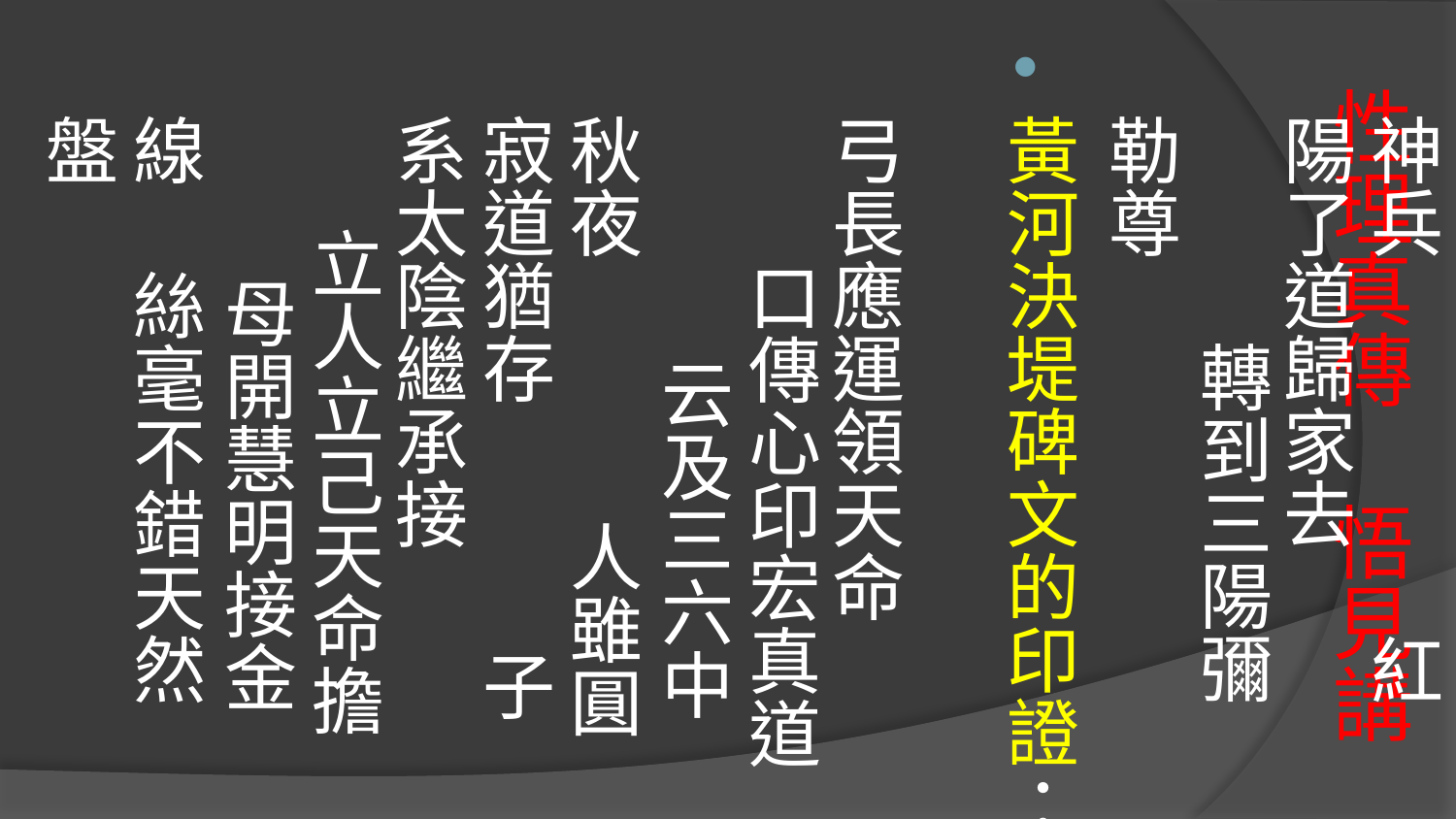

彌勒眞經的印證︰
天真收圓掛聖號                            等待時至點神兵                       紅陽了道歸家去                            轉到三陽彌勒尊
黃河決堤碑文的印證：
弓長應運領天命                   口傳心印宏真道                云及三六中秋夜                人雖圓寂道猶存               子系太陰繼承接                     立人立己天命擔             母開慧明接金線     絲毫不錯天然盤
# 性理真傳     悟見講